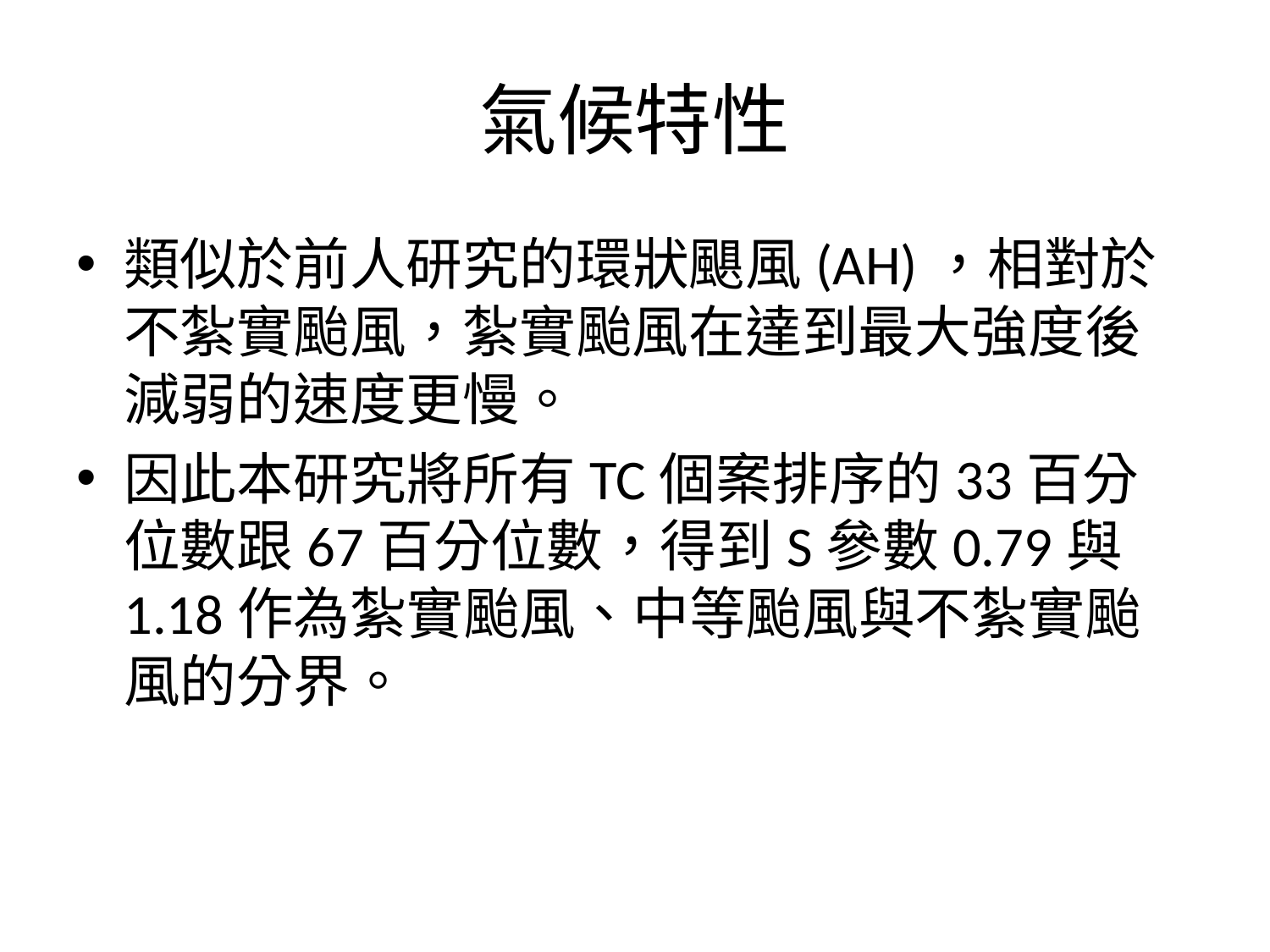

# 氣候特性
類似於前人研究的環狀颶風(AH)，相對於不紮實颱風，紮實颱風在達到最大強度後減弱的速度更慢。
因此本研究將所有TC個案排序的33百分位數跟67百分位數，得到S參數0.79與1.18作為紮實颱風、中等颱風與不紮實颱風的分界。